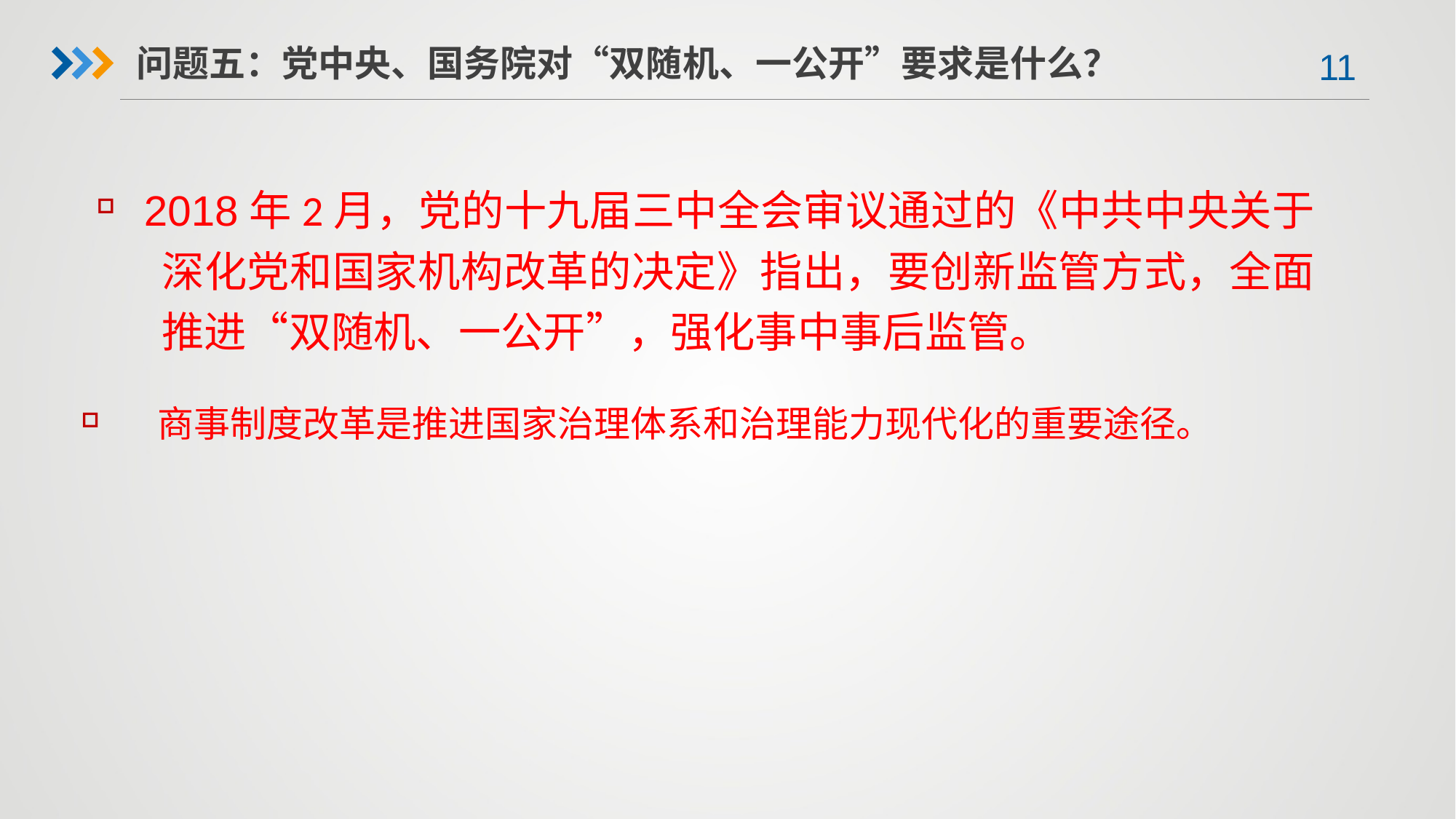

问题五：党中央、国务院对“双随机、一公开”要求是什么？
   2018年2月，党的十九届三中全会审议通过的《中共中央关于深化党和国家机构改革的决定》指出，要创新监管方式，全面推进“双随机、一公开”，强化事中事后监管。
     商事制度改革是推进国家治理体系和治理能力现代化的重要途径。

□
□